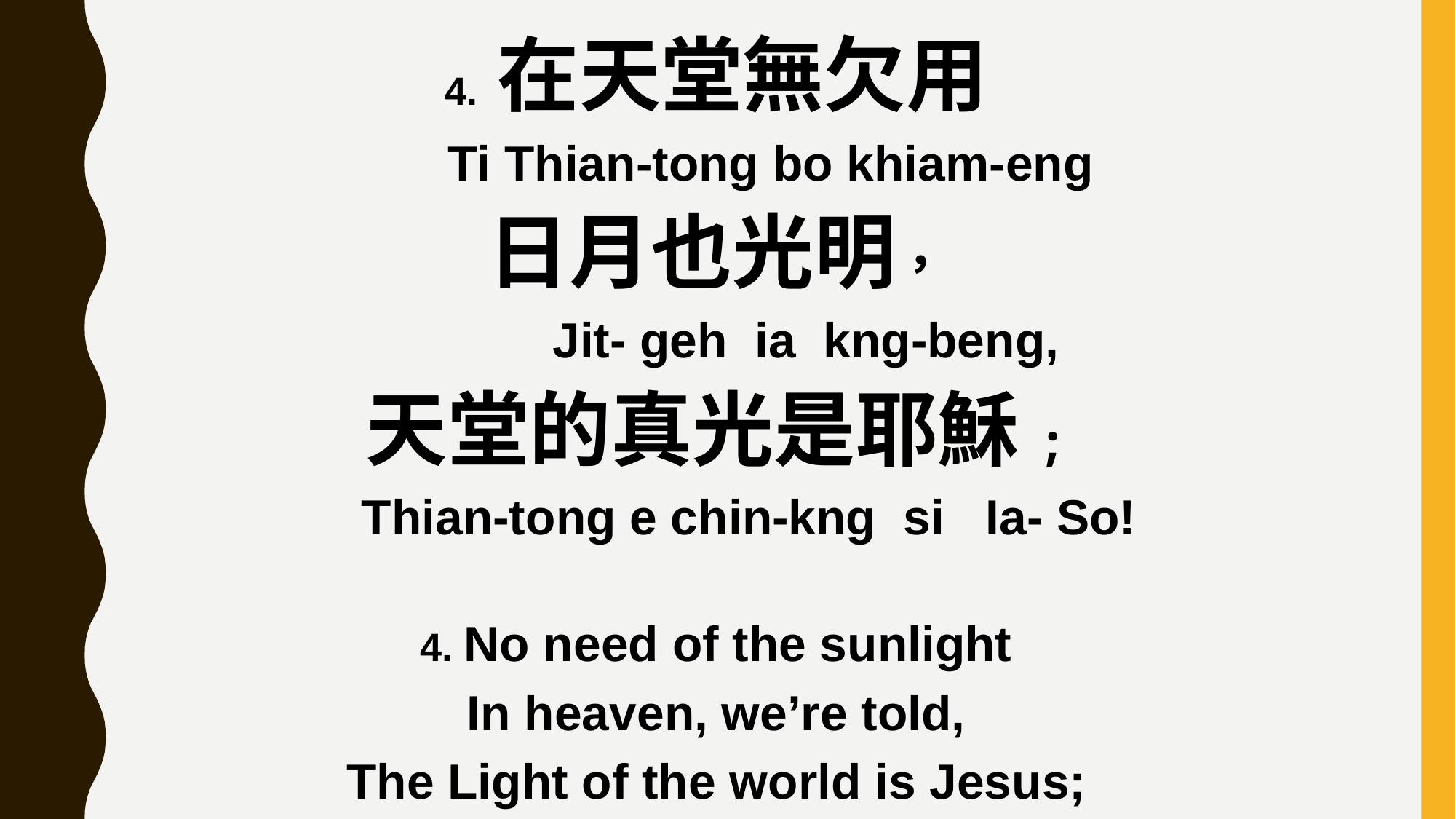

4. 在天堂無欠用
        Ti Thian-tong bo khiam-eng
日月也光明，
                            Jit- geh  ia  kng-beng,
天堂的真光是耶穌;
              Thian-tong e chin-kng  si   Ia- So!

4. No need of the sunlight
In heaven, we’re told,
The Light of the world is Jesus;